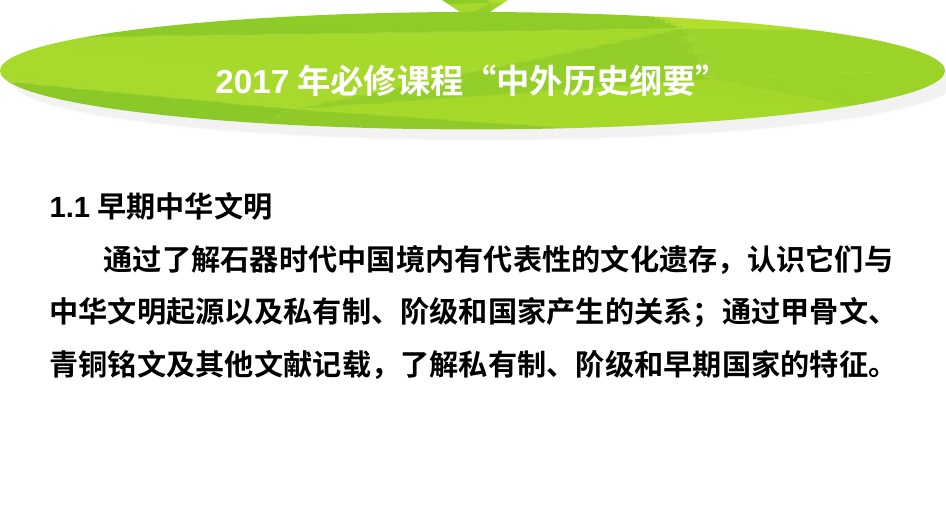

2017年必修课程“中外历史纲要”

1.1早期中华文明
       通过了解石器时代中国境内有代表性的文化遗存，认识它们与中华文明起源以及私有制、阶级和国家产生的关系；通过甲骨文、青铜铭文及其他文献记载，了解私有制、阶级和早期国家的特征。